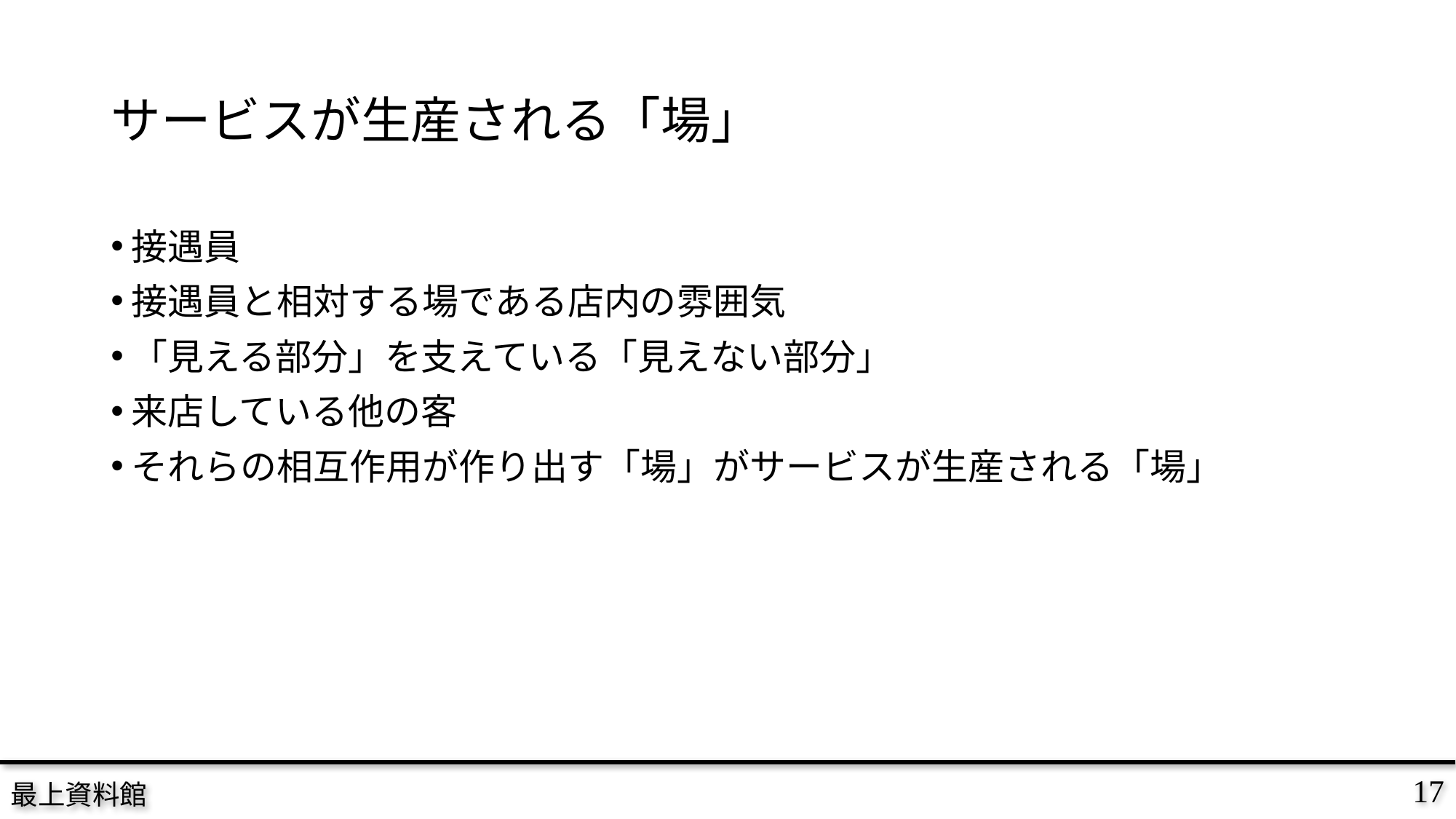

# サービスが生産される「場」
接遇員
接遇員と相対する場である店内の雰囲気
「見える部分」を支えている「見えない部分」
来店している他の客
それらの相互作用が作り出す「場」がサービスが生産される「場」